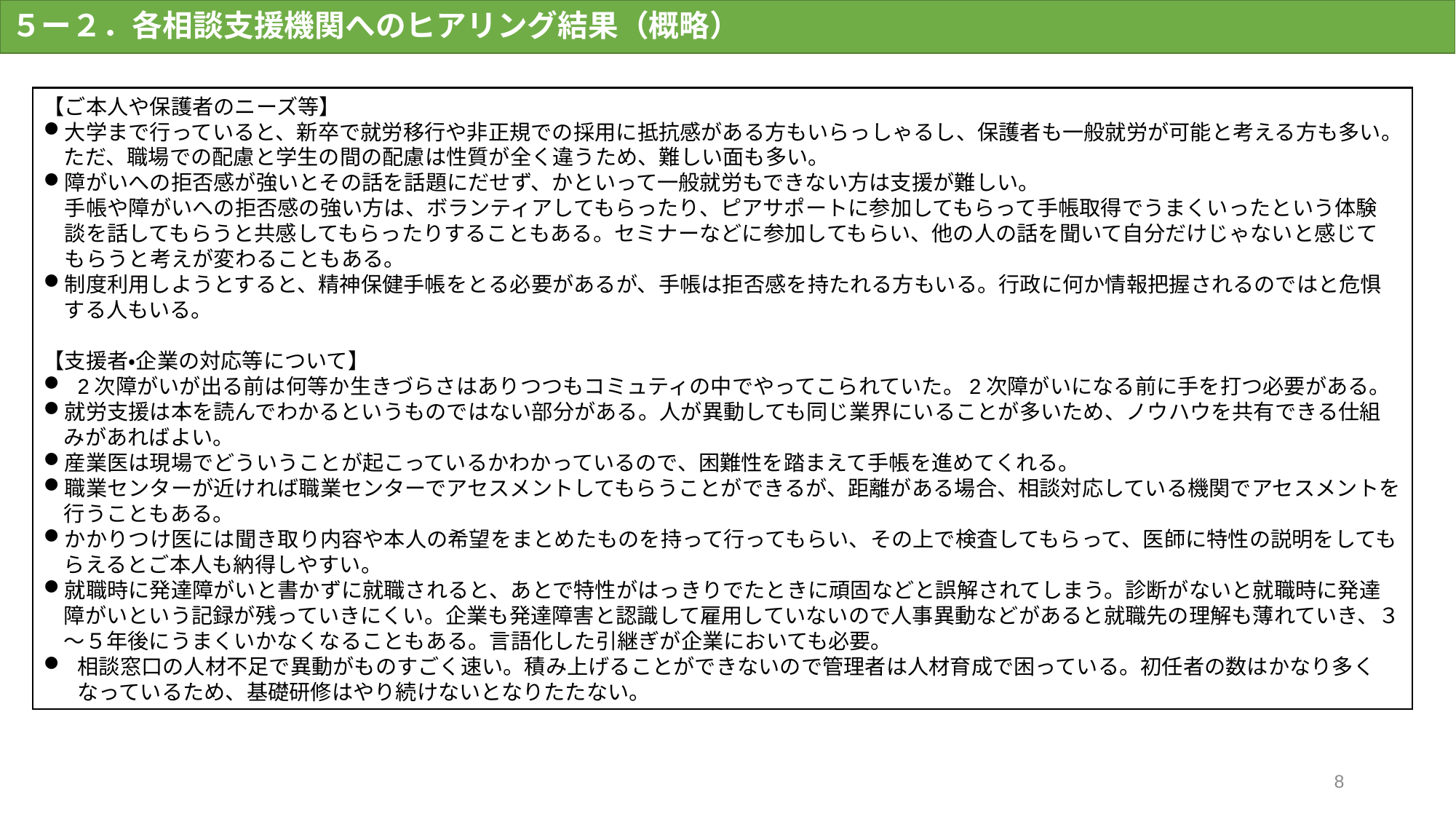

５ー２．各相談支援機関へのヒアリング結果（概略）
【ご本人や保護者のニーズ等】
大学まで行っていると、新卒で就労移行や非正規での採用に抵抗感がある方もいらっしゃるし、保護者も一般就労が可能と考える方も多い。ただ、職場での配慮と学生の間の配慮は性質が全く違うため、難しい面も多い。
障がいへの拒否感が強いとその話を話題にだせず、かといって一般就労もできない方は支援が難しい。
　手帳や障がいへの拒否感の強い方は、ボランティアしてもらったり、ピアサポートに参加してもらって手帳取得でうまくいったという体験
　談を話してもらうと共感してもらったりすることもある。セミナーなどに参加してもらい、他の人の話を聞いて自分だけじゃないと感じて
　もらうと考えが変わることもある。
制度利用しようとすると、精神保健手帳をとる必要があるが、手帳は拒否感を持たれる方もいる。行政に何か情報把握されるのではと危惧する人もいる。

【支援者・企業の対応等について】
2次障がいが出る前は何等か生きづらさはありつつもコミュティの中でやってこられていた。2次障がいになる前に手を打つ必要がある。
就労支援は本を読んでわかるというものではない部分がある。人が異動しても同じ業界にいることが多いため、ノウハウを共有できる仕組みがあればよい。
産業医は現場でどういうことが起こっているかわかっているので、困難性を踏まえて手帳を進めてくれる。
職業センターが近ければ職業センターでアセスメントしてもらうことができるが、距離がある場合、相談対応している機関でアセスメントを行うこともある。
かかりつけ医には聞き取り内容や本人の希望をまとめたものを持って行ってもらい、その上で検査してもらって、医師に特性の説明をしてもらえるとご本人も納得しやすい。
就職時に発達障がいと書かずに就職されると、あとで特性がはっきりでたときに頑固などと誤解されてしまう。診断がないと就職時に発達障がいという記録が残っていきにくい。企業も発達障害と認識して雇用していないので人事異動などがあると就職先の理解も薄れていき、３～５年後にうまくいかなくなることもある。言語化した引継ぎが企業においても必要。
相談窓口の人材不足で異動がものすごく速い。積み上げることができないので管理者は人材育成で困っている。初任者の数はかなり多くなっているため、基礎研修はやり続けないとなりたたない。
8